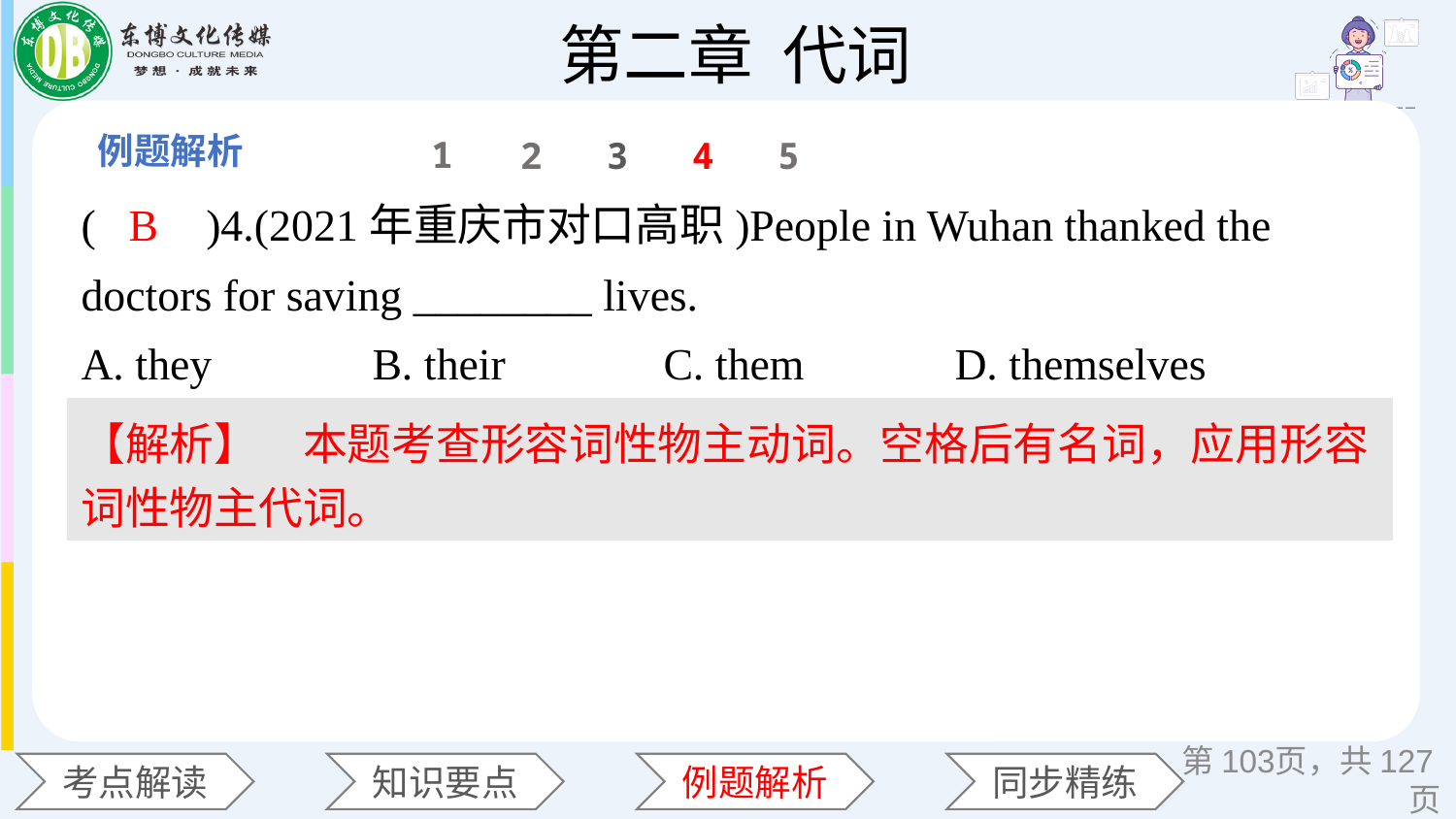

1
2
3
4
5
(　　)4.(2021年重庆市对口高职)People in Wuhan thanked the doctors for saving ________ lives.
A. they     	B. their    	C. them    	D. themselves
B
【解析】　本题考查形容词性物主动词。空格后有名词，应用形容词性物主代词。
第103页，共127页